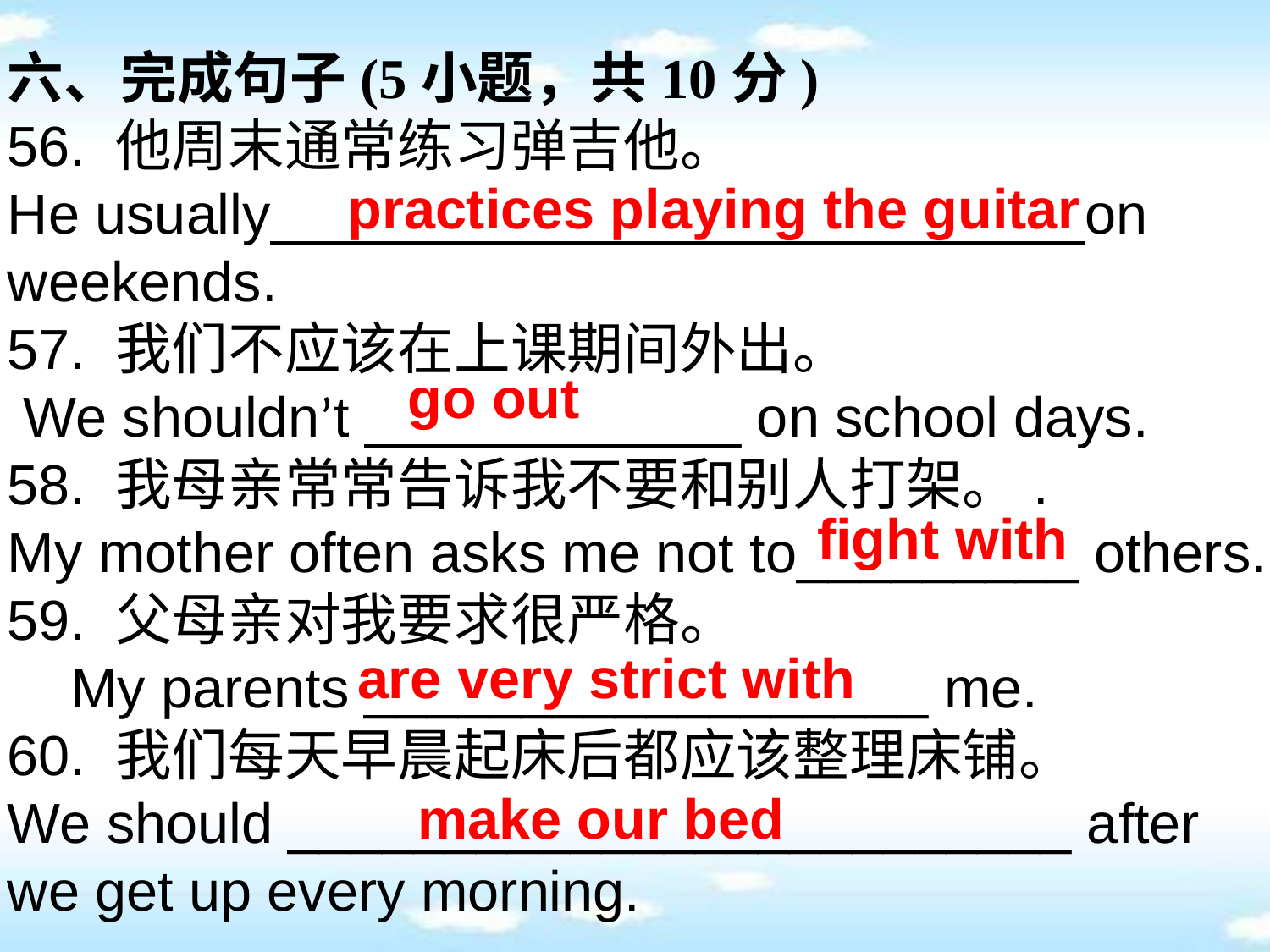

六、完成句子(5小题，共10分)
56. 他周末通常练习弹吉他。
He usually__________________________on weekends.
57. 我们不应该在上课期间外出。
 We shouldn’t ____________ on school days.
58. 我母亲常常告诉我不要和别人打架。.
My mother often asks me not to_________ others.
59. 父母亲对我要求很严格。
    My parents __________________ me.
60. 我们每天早晨起床后都应该整理床铺。
We should _________________________ after we get up every morning.
practices playing the guitar
go out
fight with
are very strict with
make our bed